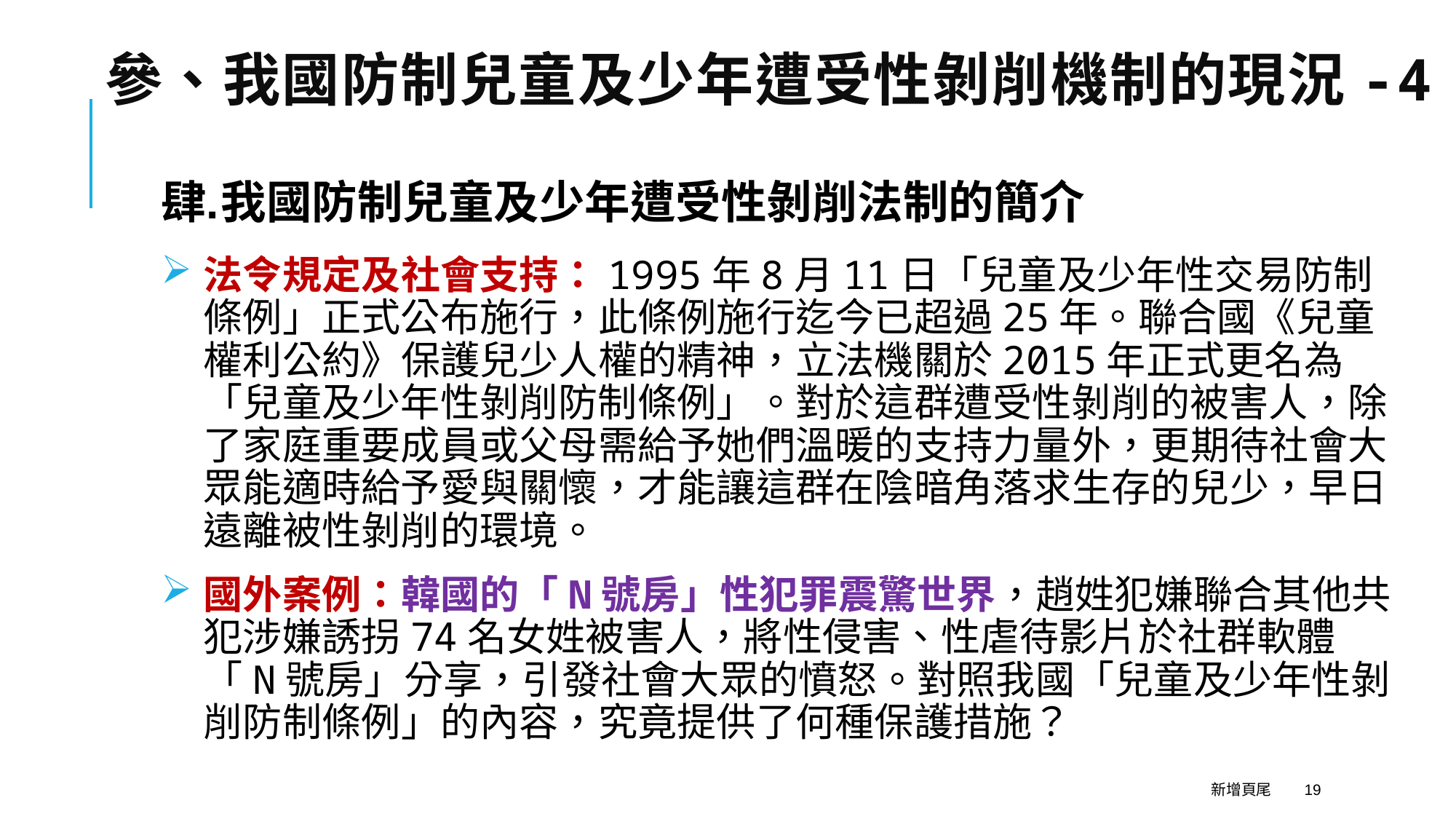

參、我國防制兒童及少年遭受性剝削機制的現況-4
我國防制兒童及少年遭受性剝削法制的簡介
法令規定及社會支持：1995年8月11日「兒童及少年性交易防制條例」正式公布施行，此條例施行迄今已超過25年。聯合國《兒童權利公約》保護兒少人權的精神，立法機關於2015年正式更名為「兒童及少年性剝削防制條例」。對於這群遭受性剝削的被害人，除了家庭重要成員或父母需給予她們溫暖的支持力量外，更期待社會大眾能適時給予愛與關懷，才能讓這群在陰暗角落求生存的兒少，早日遠離被性剝削的環境。
國外案例：韓國的「N號房」性犯罪震驚世界，趙姓犯嫌聯合其他共犯涉嫌誘拐74名女姓被害人，將性侵害、性虐待影片於社群軟體「N號房」分享，引發社會大眾的憤怒。對照我國「兒童及少年性剝削防制條例」的內容，究竟提供了何種保護措施？

新增頁尾
19